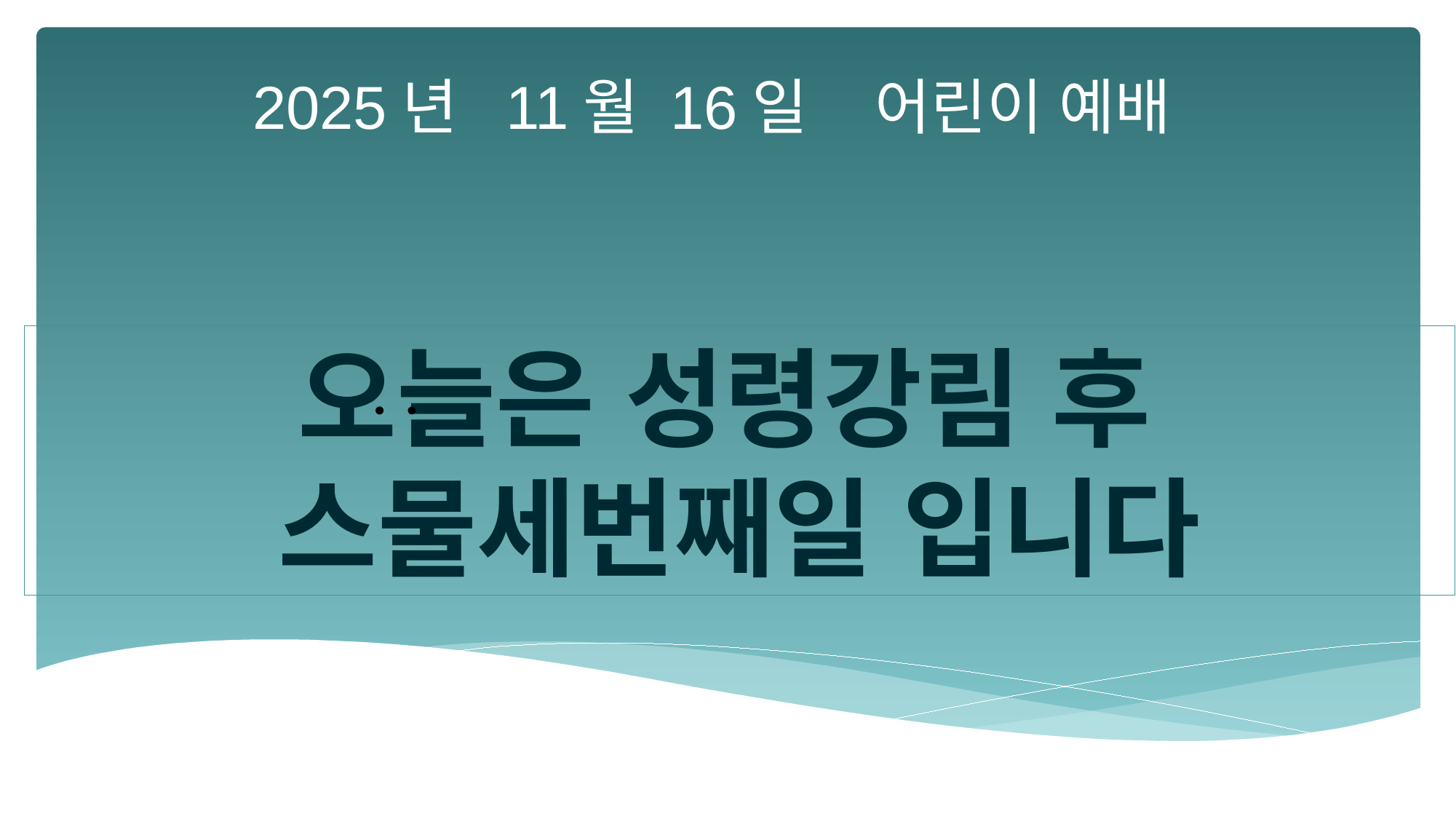

2025년  11월 16일    어린이 예배
오늘은 성령강림 후
스물세번째일 입니다
•
•
•